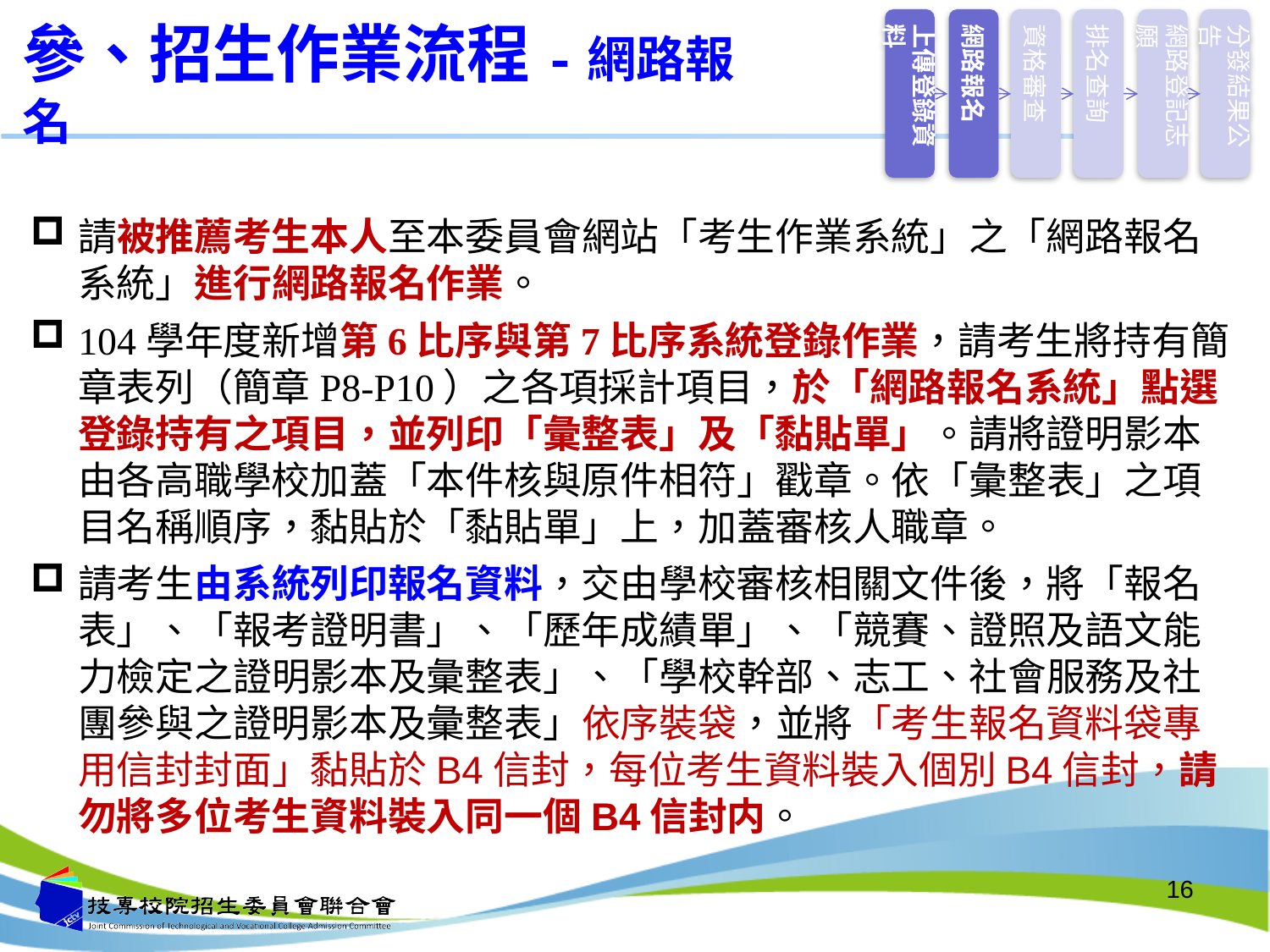

上傳登錄資料
網路報名
資格審查
排名查詢
網路登記志願
分發結果公告
參、招生作業流程-網路報名
請被推薦考生本人至本委員會網站「考生作業系統」之「網路報名系統」進行網路報名作業。
104學年度新增第6比序與第7比序系統登錄作業，請考生將持有簡章表列（簡章P8-P10）之各項採計項目，於「網路報名系統」點選登錄持有之項目，並列印「彙整表」及「黏貼單」。請將證明影本由各高職學校加蓋「本件核與原件相符」戳章。依「彙整表」之項目名稱順序，黏貼於「黏貼單」上，加蓋審核人職章。
請考生由系統列印報名資料，交由學校審核相關文件後，將「報名表」、「報考證明書」、「歷年成績單」、「競賽、證照及語文能力檢定之證明影本及彙整表」、「學校幹部、志工、社會服務及社團參與之證明影本及彙整表」依序裝袋，並將「考生報名資料袋專用信封封面」黏貼於B4信封，每位考生資料裝入個別B4信封，請勿將多位考生資料裝入同一個B4信封内。

16